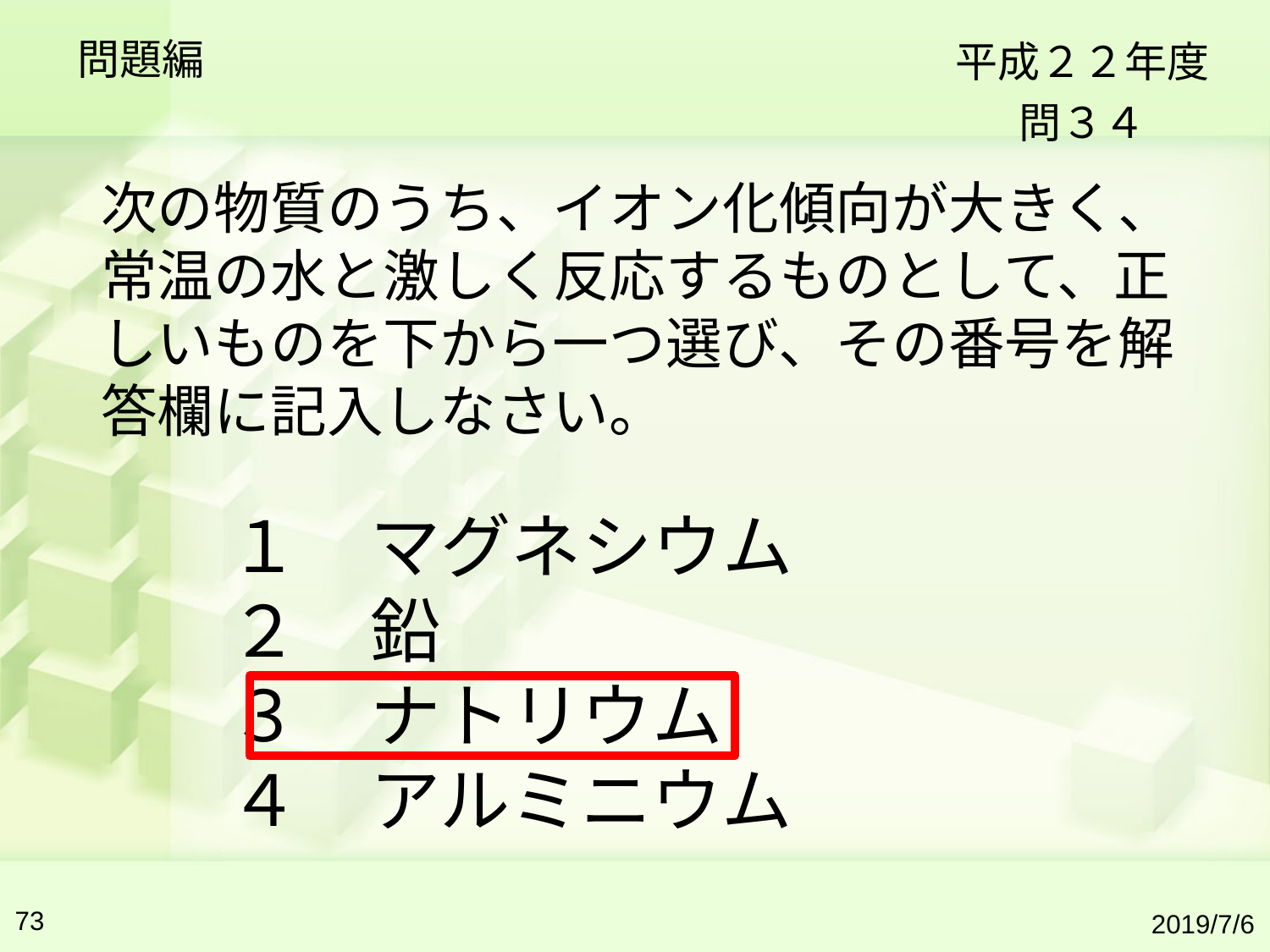

問題編
平成２２年度
問３４
次の物質のうち、イオン化傾向が大きく、常温の水と激しく反応するものとして、正しいものを下から一つ選び、その番号を解答欄に記入しなさい。
１　マグネシウム
２　鉛
３　ナトリウム
４　アルミニウム

73
2019/7/6